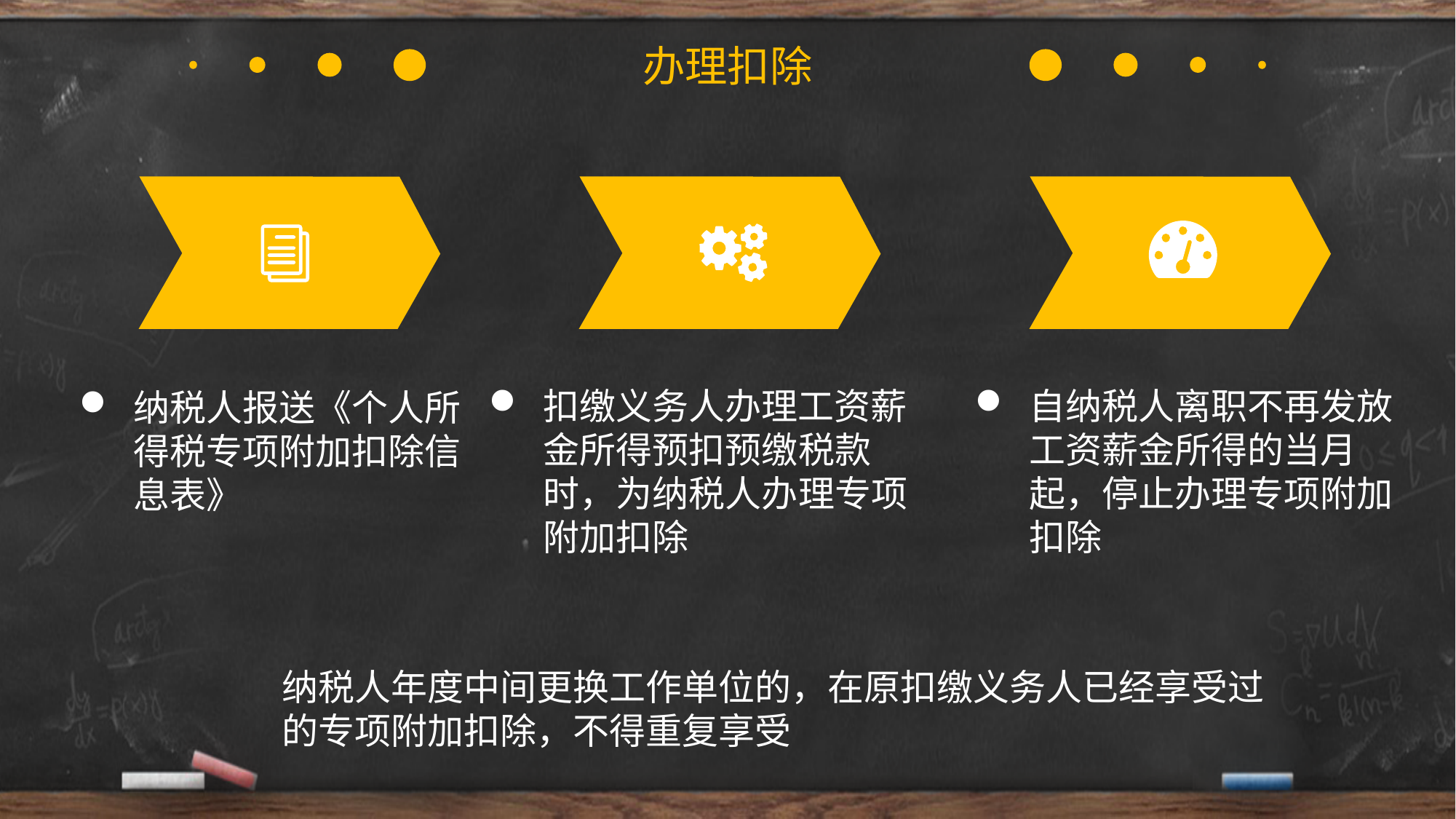

办理扣除

扣缴义务人办理工资薪金所得预扣预缴税款时，为纳税人办理专项附加扣除
自纳税人离职不再发放工资薪金所得的当月起，停止办理专项附加扣除
纳税人报送《个人所得税专项附加扣除信息表》
纳税人年度中间更换工作单位的，在原扣缴义务人已经享受过的专项附加扣除，不得重复享受